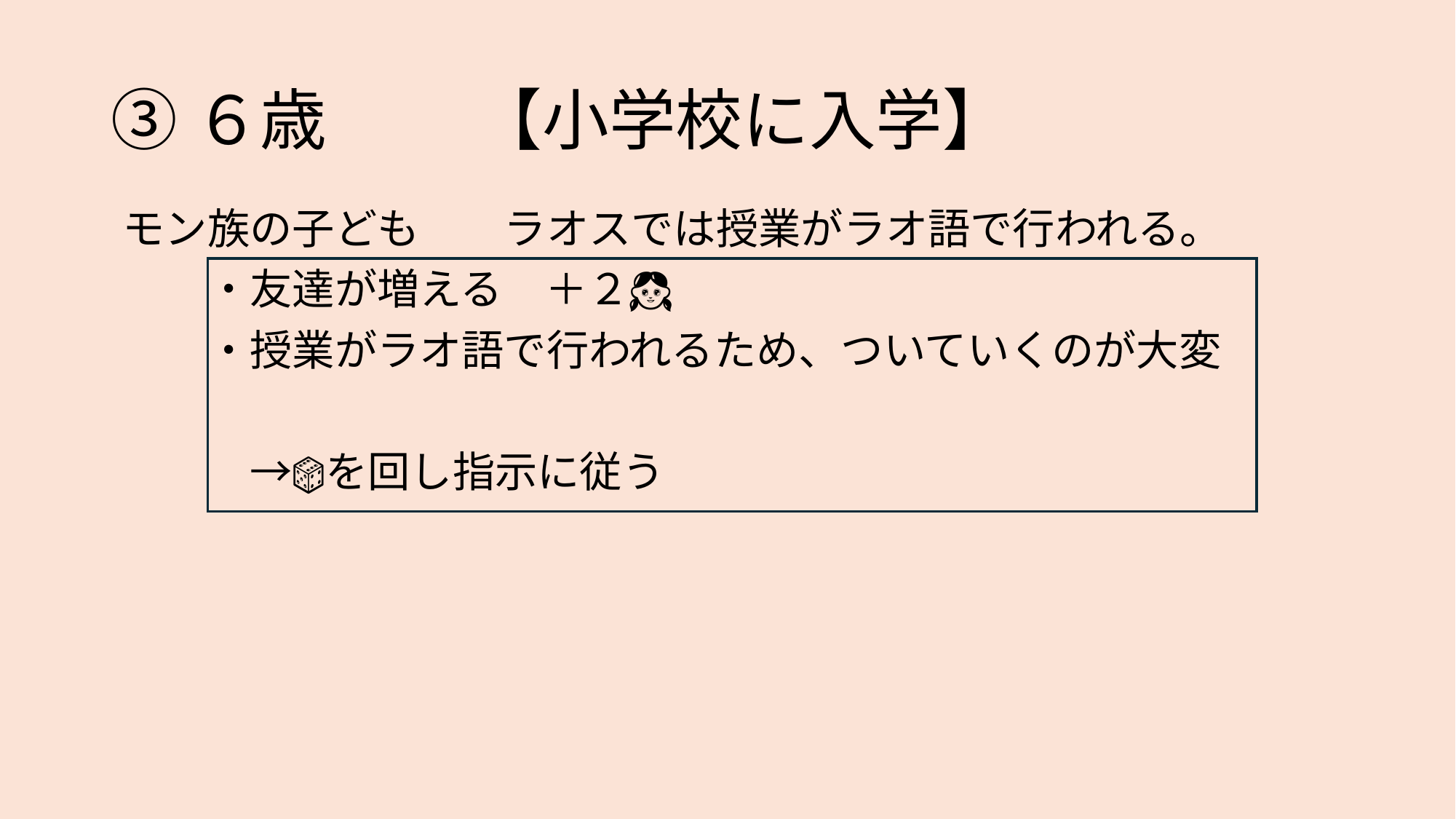

# ③６歳　　 【小学校に入学】
モン族の子ども　　ラオスでは授業がラオ語で行われる。
　　・友達が増える　＋２👧
　　・授業がラオ語で行われるため、ついていくのが大変

　　　→🎲を回し指示に従う